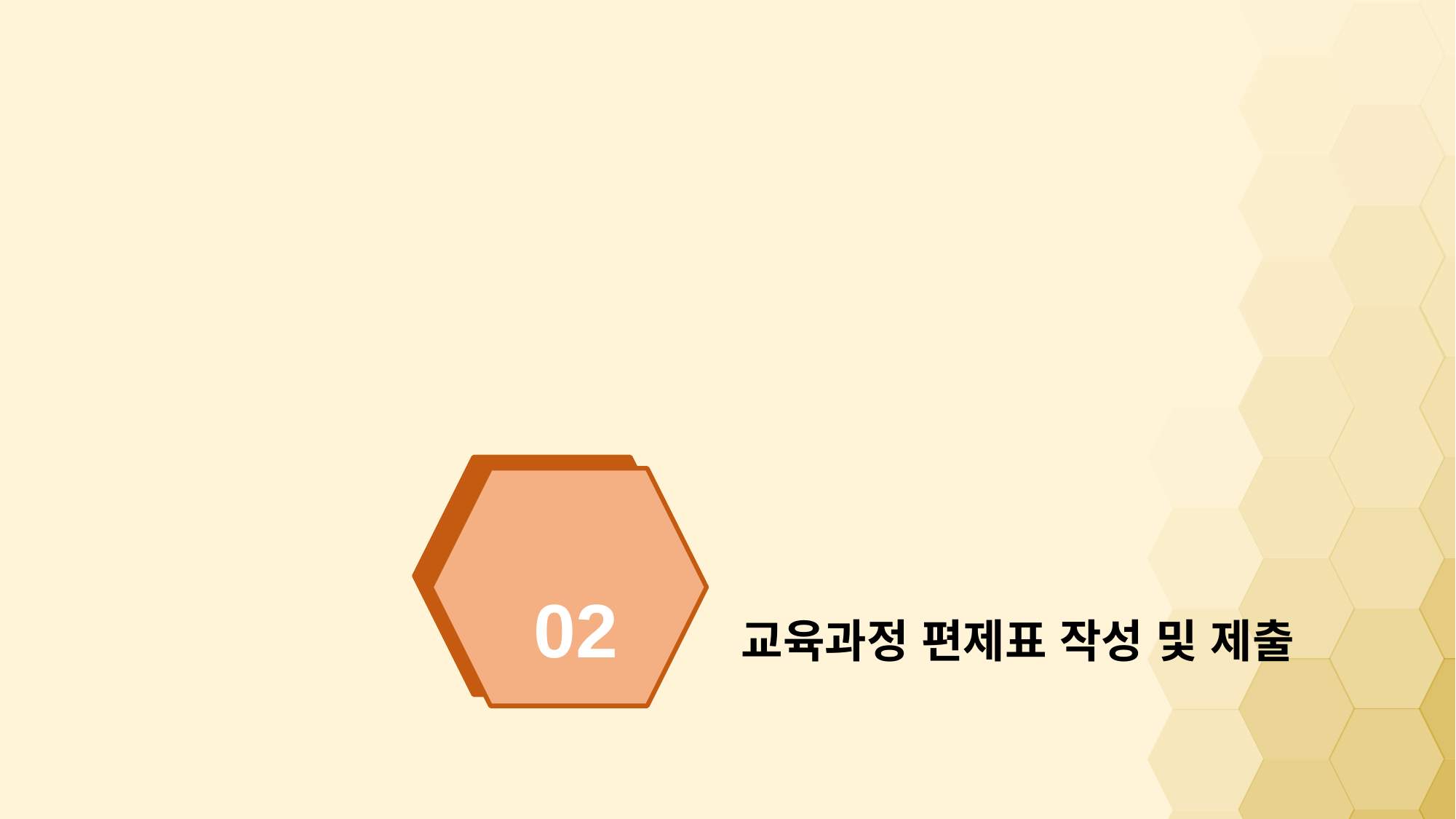

# 02	교육과정 편제표 작성 및 제출